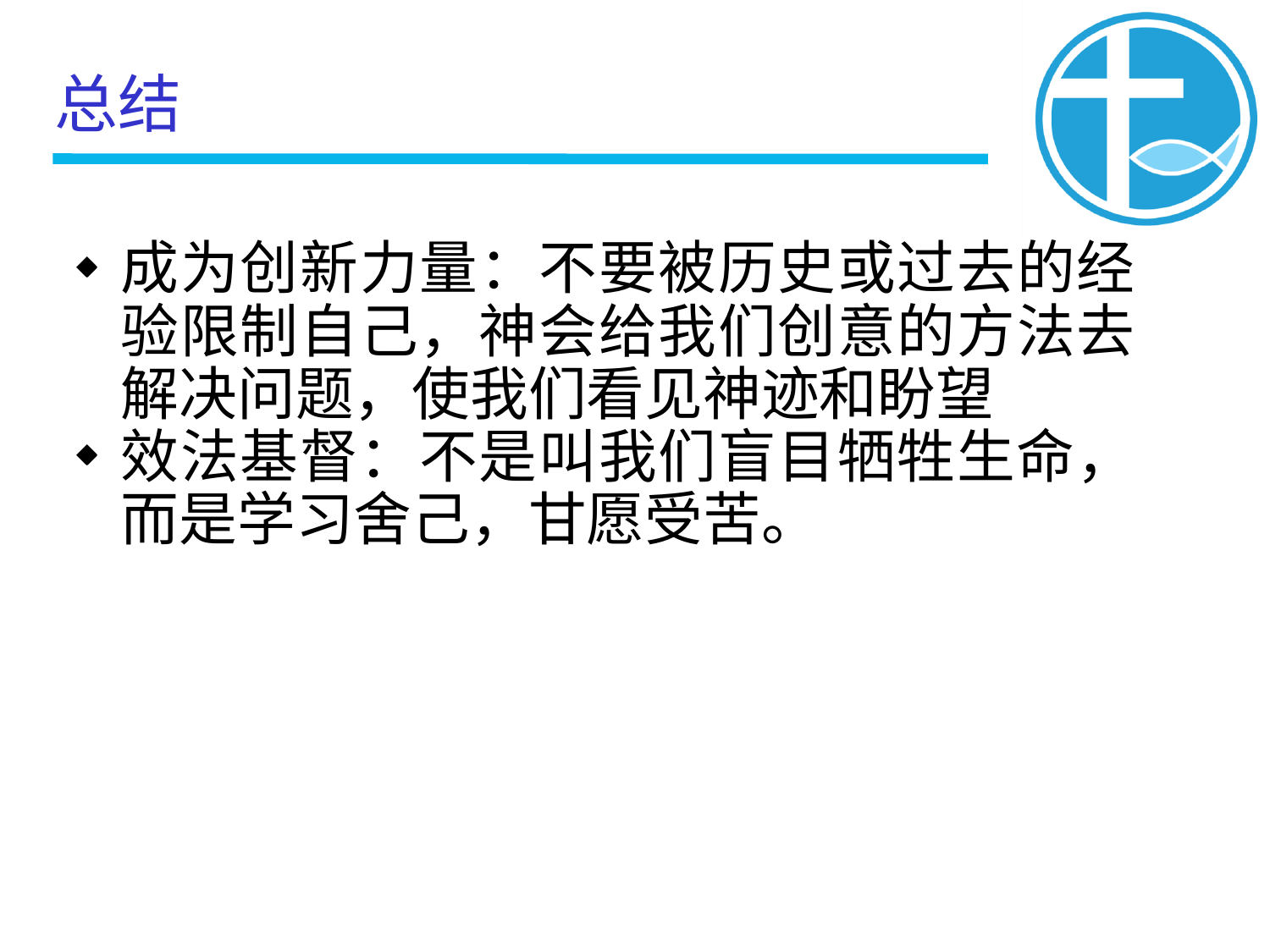

总结
成为创新力量：不要被历史或过去的经验限制自己，神会给我们创意的方法去解决问题，使我们看见神迹和盼望
效法基督：不是叫我们盲目牺牲生命，而是学习舍己，甘愿受苦。